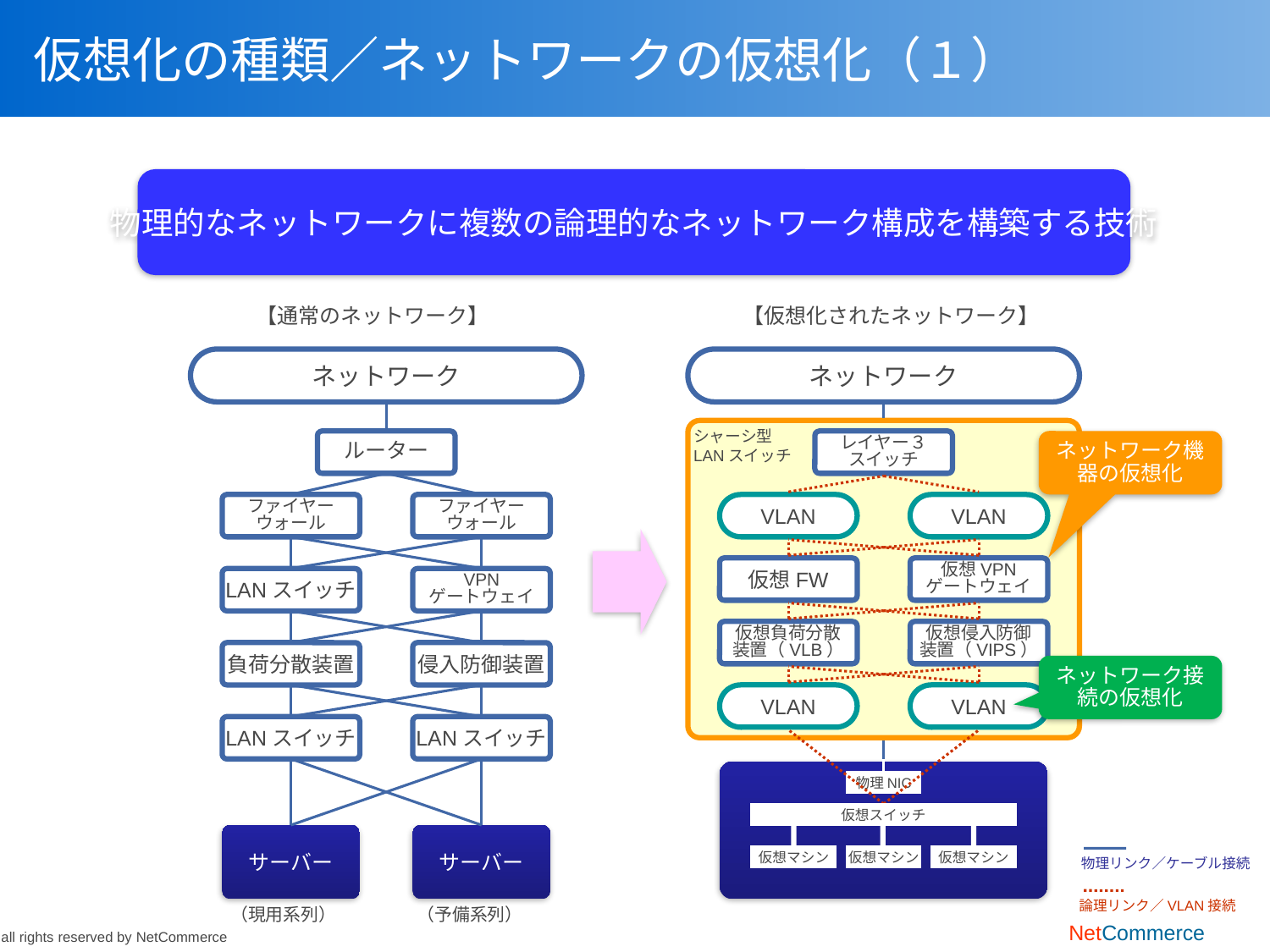

# 仮想化の種類／ネットワークの仮想化（１）
物理的なネットワークに複数の論理的なネットワーク構成を構築する技術
【通常のネットワーク】
【仮想化されたネットワーク】
ネットワーク

シャーシ型
LANスイッチ
レイヤー３
スイッチ
VLAN
VLAN

仮想FW
仮想VPN
ゲートウェイ
仮想負荷分散
装置（VLB）
仮想侵入防御
装置（VIPS）
VLAN
VLAN

物理NIC
仮想スイッチ

仮想マシン
仮想マシン
仮想マシン
物理リンク／ケーブル接続

論理リンク／VLAN接続

ネットワーク
ルーター
ネットワーク機器の仮想化
ファイヤー
ウォール
ファイヤー
ウォール
LANスイッチ
VPN
ゲートウェイ
負荷分散装置
侵入防御装置
ネットワーク接続の仮想化
LANスイッチ
LANスイッチ
サーバー
サーバー
（現用系列）
（予備系列）